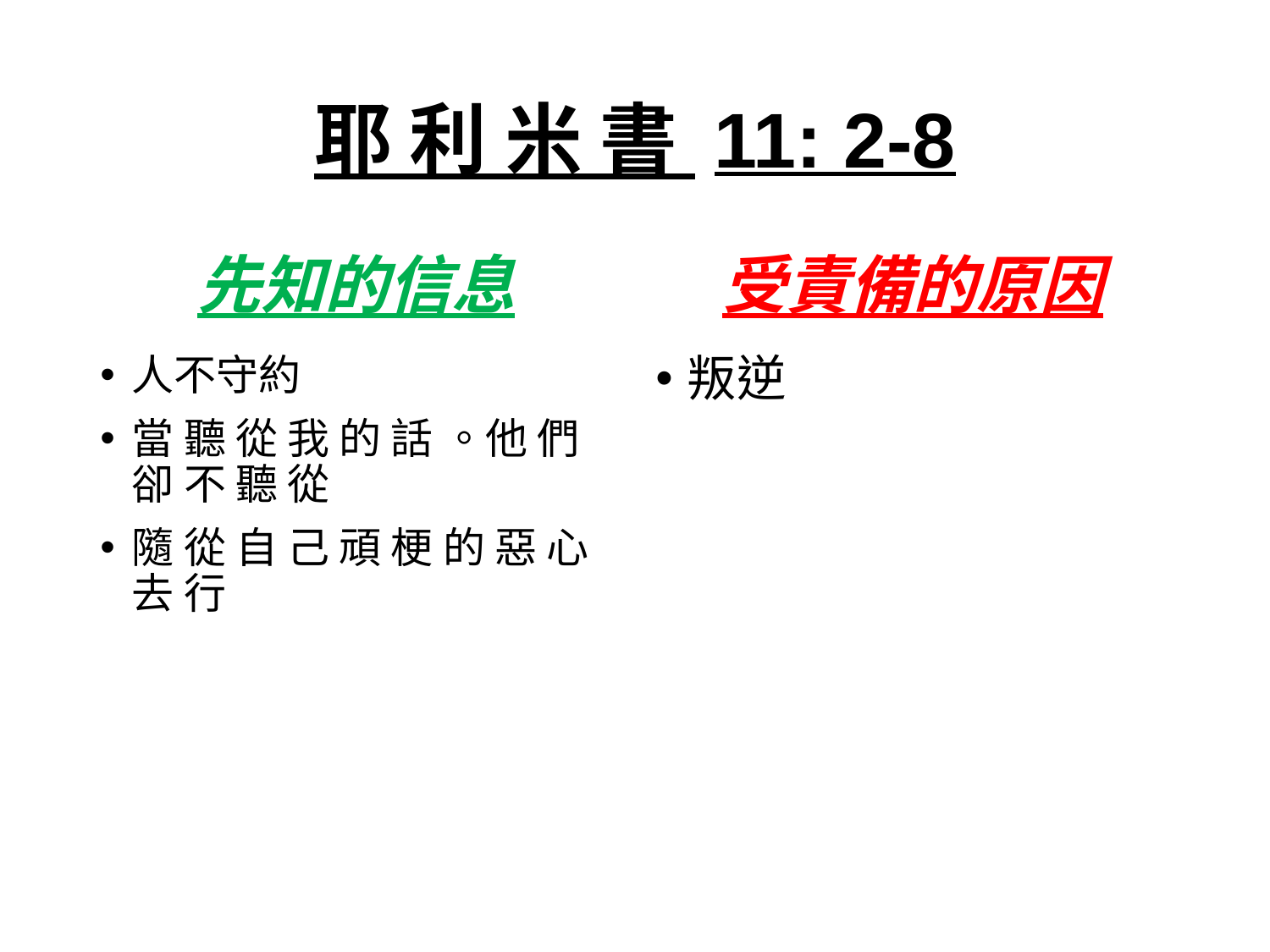

# 耶 利 米 書 11: 2-8
先知的信息
受責備的原因
人不守約
當 聽 從 我 的 話 。他 們 卻 不 聽 從
隨 從 自 己 頑 梗 的 惡 心 去 行
叛逆